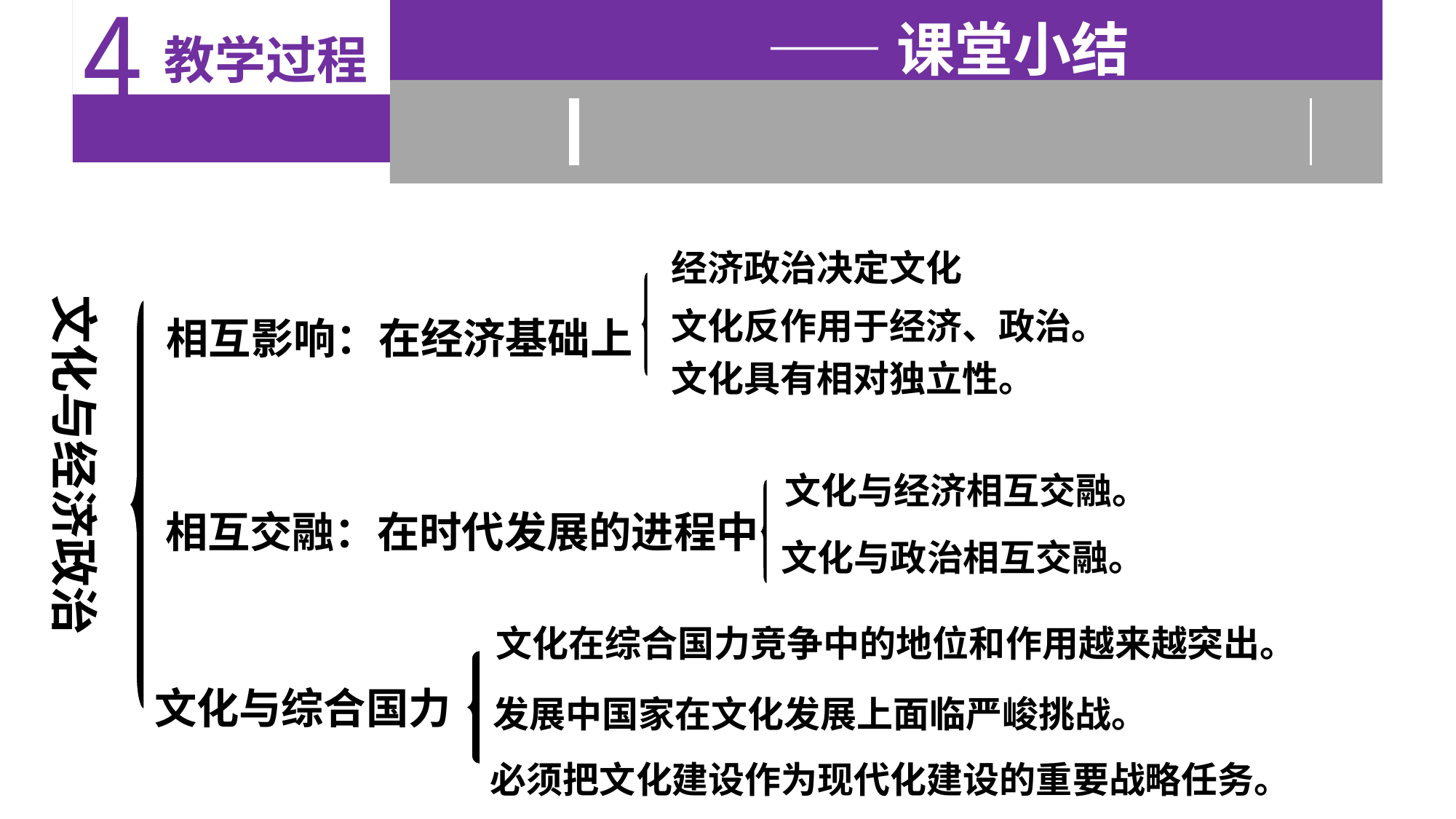

4
     教学过程

——课堂小结

一定的文化由一定的经济、政治所决定。
文化与经济政治
经济政治决定文化

文化反作用于经济、政治。

相互影响：在经济基础上
文化具有相对独立性。
文化与经济相互交融。

相互交融：在时代发展的进程中
文化与政治相互交融。
文化在综合国力竞争中的地位和作用越来越突出。

文化与综合国力
发展中国家在文化发展上面临严峻挑战。
必须把文化建设作为现代化建设的重要战略任务。